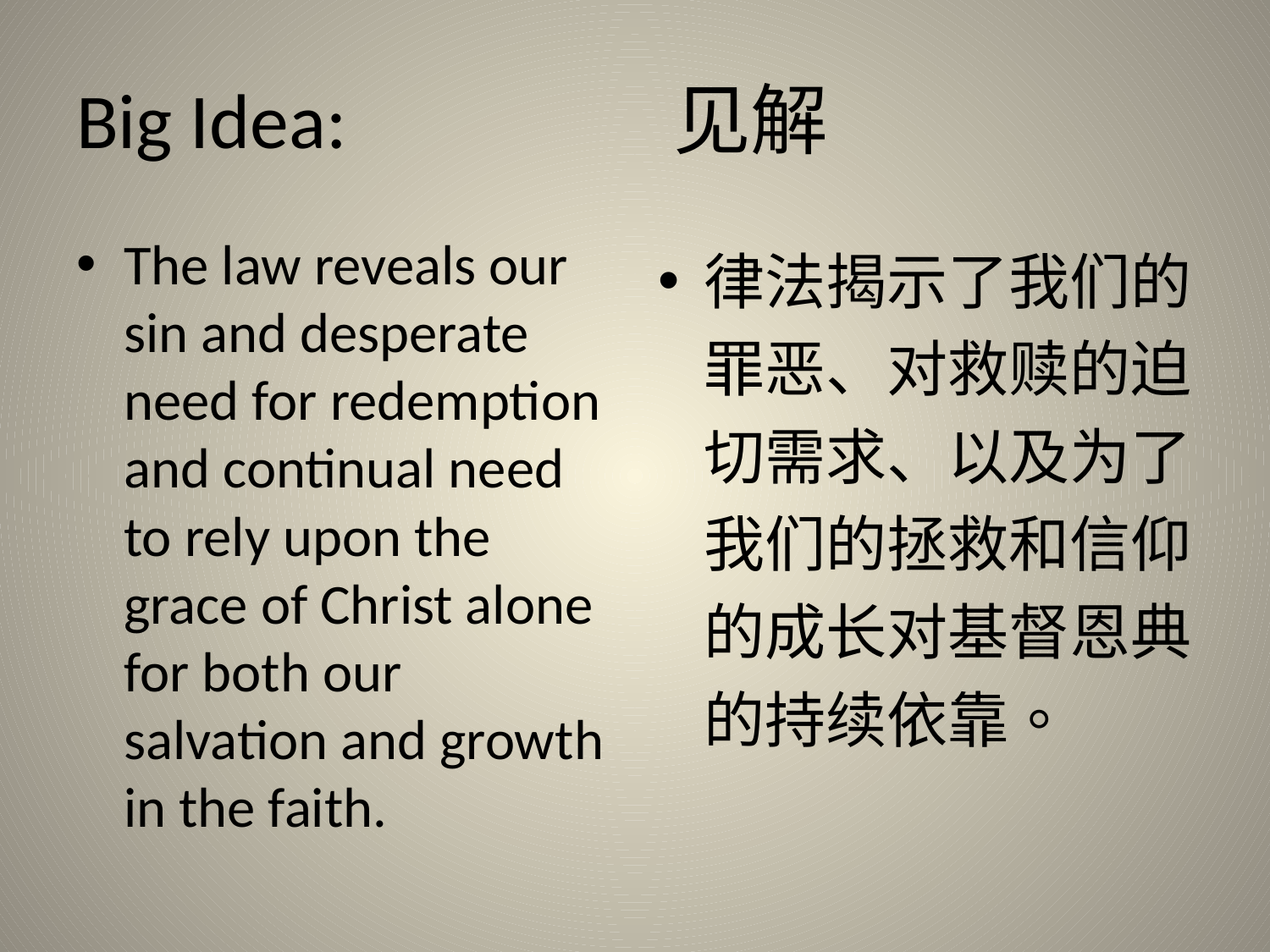

# Big Idea:		    见解
The law reveals our sin and desperate need for redemption and continual need to rely upon the grace of Christ alone for both our salvation and growth in the faith.
律法揭示了我们的罪恶、对救赎的迫切需求、以及为了我们的拯救和信仰的成长对基督恩典的持续依靠。